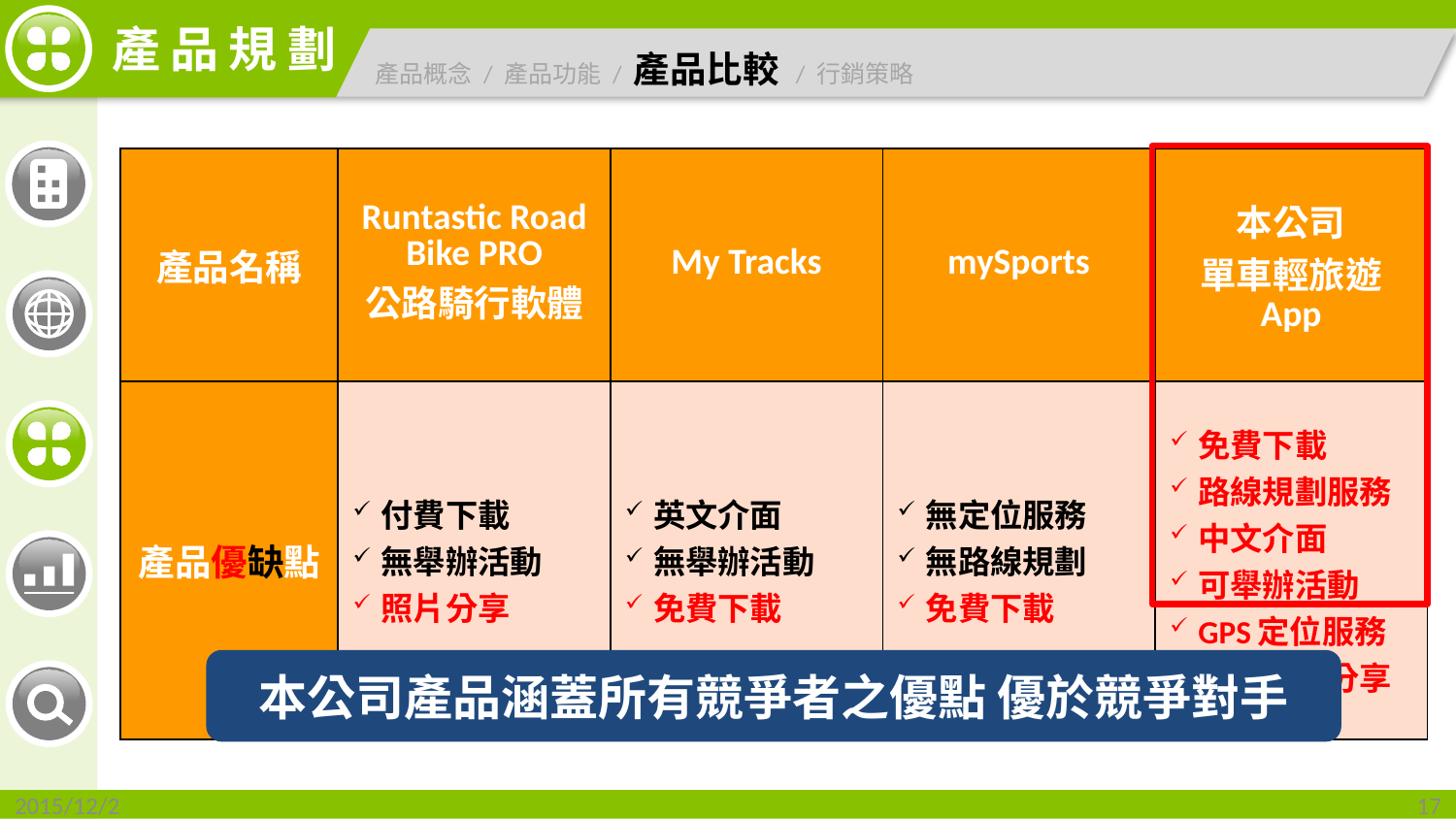

產品概念 / 產品功能 / 產品比較 / 行銷策略

| 產品名稱 | Runtastic Road Bike PRO 公路騎行軟體 | My Tracks | mySports | 本公司 單車輕旅遊 App |
| --- | --- | --- | --- | --- |
| 產品優缺點 | 付費下載 無舉辦活動 照片分享 | 英文介面 無舉辦活動 免費下載 | 無定位服務 無路線規劃 免費下載 | 免費下載 路線規劃服務 中文介面 可舉辦活動 GPS定位服務 照片心得分享 |
本公司產品涵蓋所有競爭者之優點 優於競爭對手
2015/12/2
17